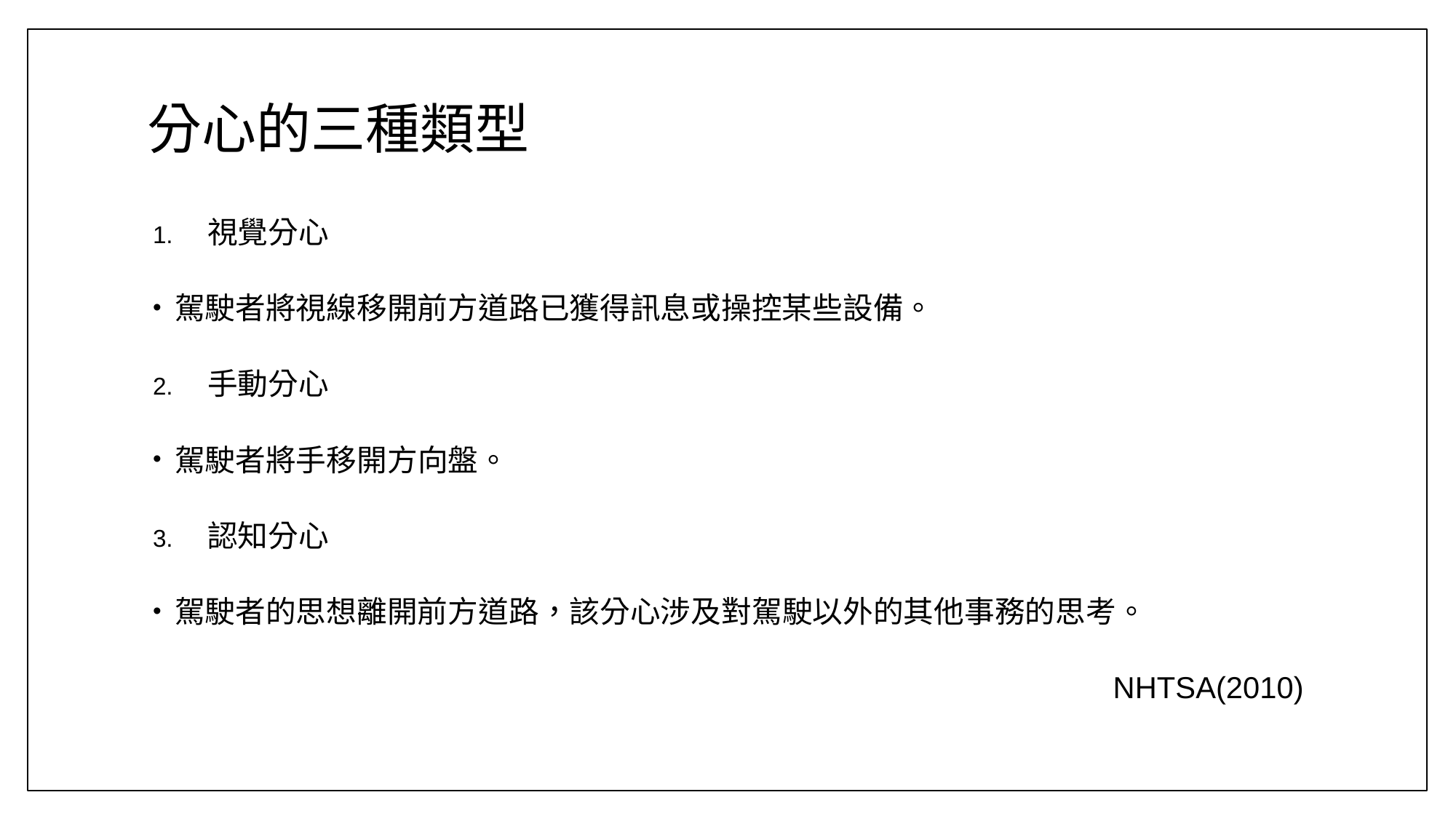

# 分心的三種類型
視覺分心
駕駛者將視線移開前方道路已獲得訊息或操控某些設備。
手動分心
駕駛者將手移開方向盤。
認知分心
駕駛者的思想離開前方道路，該分心涉及對駕駛以外的其他事務的思考。
NHTSA(2010)